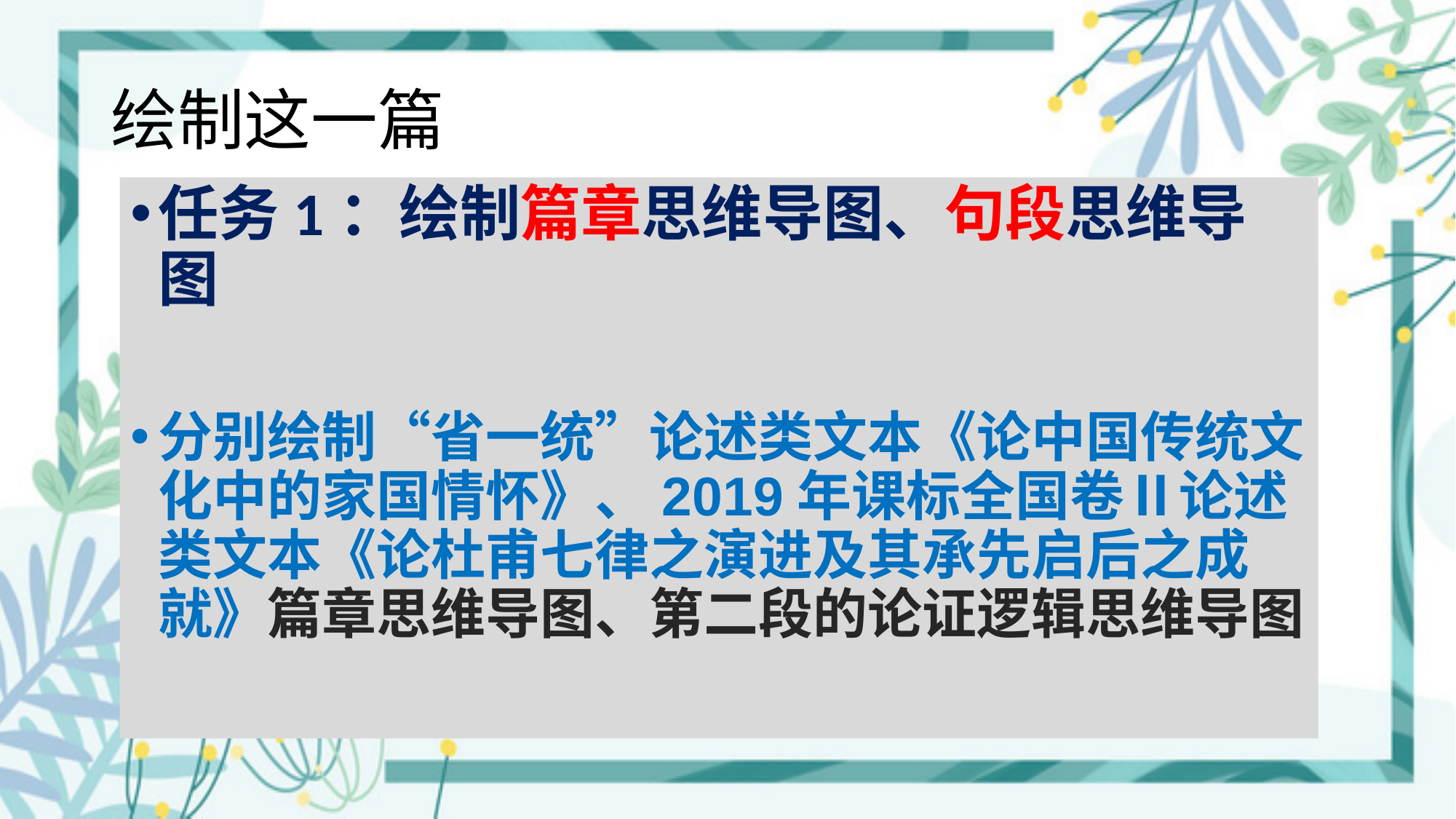

# 绘制这一篇
任务1：绘制篇章思维导图、句段思维导图

分别绘制“省一统”论述类文本《论中国传统文化中的家国情怀》、2019年课标全国卷Ⅱ论述类文本《论杜甫七律之演进及其承先启后之成就》篇章思维导图、第二段的论证逻辑思维导图